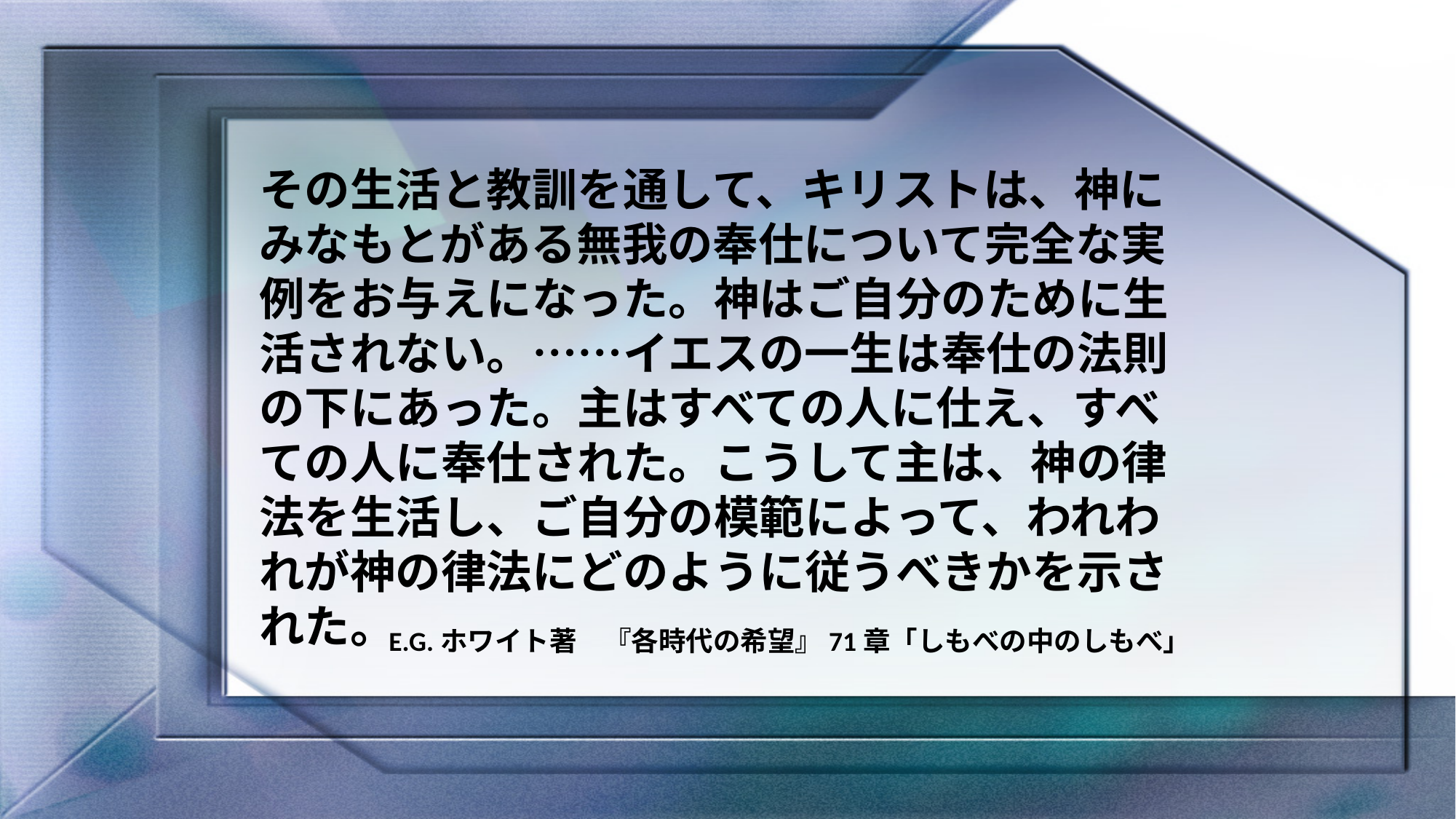

その生活と教訓を通して、キリストは、神にみなもとがある無我の奉仕について完全な実例をお与えになった。神はご自分のために生活されない。……イエスの一生は奉仕の法則の下にあった。主はすべての人に仕え、すべての人に奉仕された。こうして主は、神の律法を生活し、ご自分の模範によって、われわれが神の律法にどのように従うべきかを示された。
E.G.ホワイト著　『各時代の希望』71章「しもべの中のしもべ」